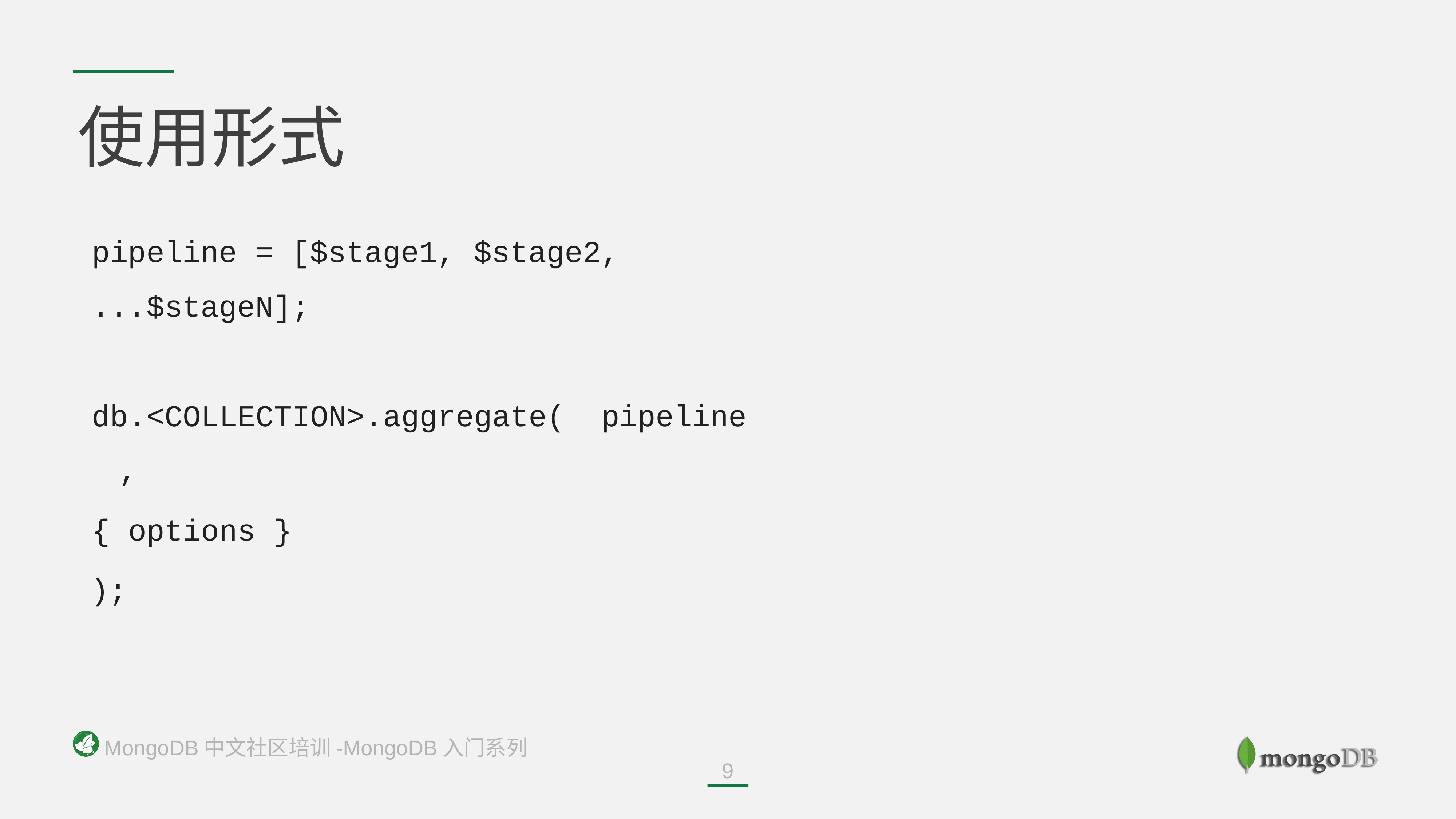

使用形式
pipeline = [$stage1, $stage2,
...$stageN];

db.<COLLECTION>.aggregate(  pipeline,
{ options }
);